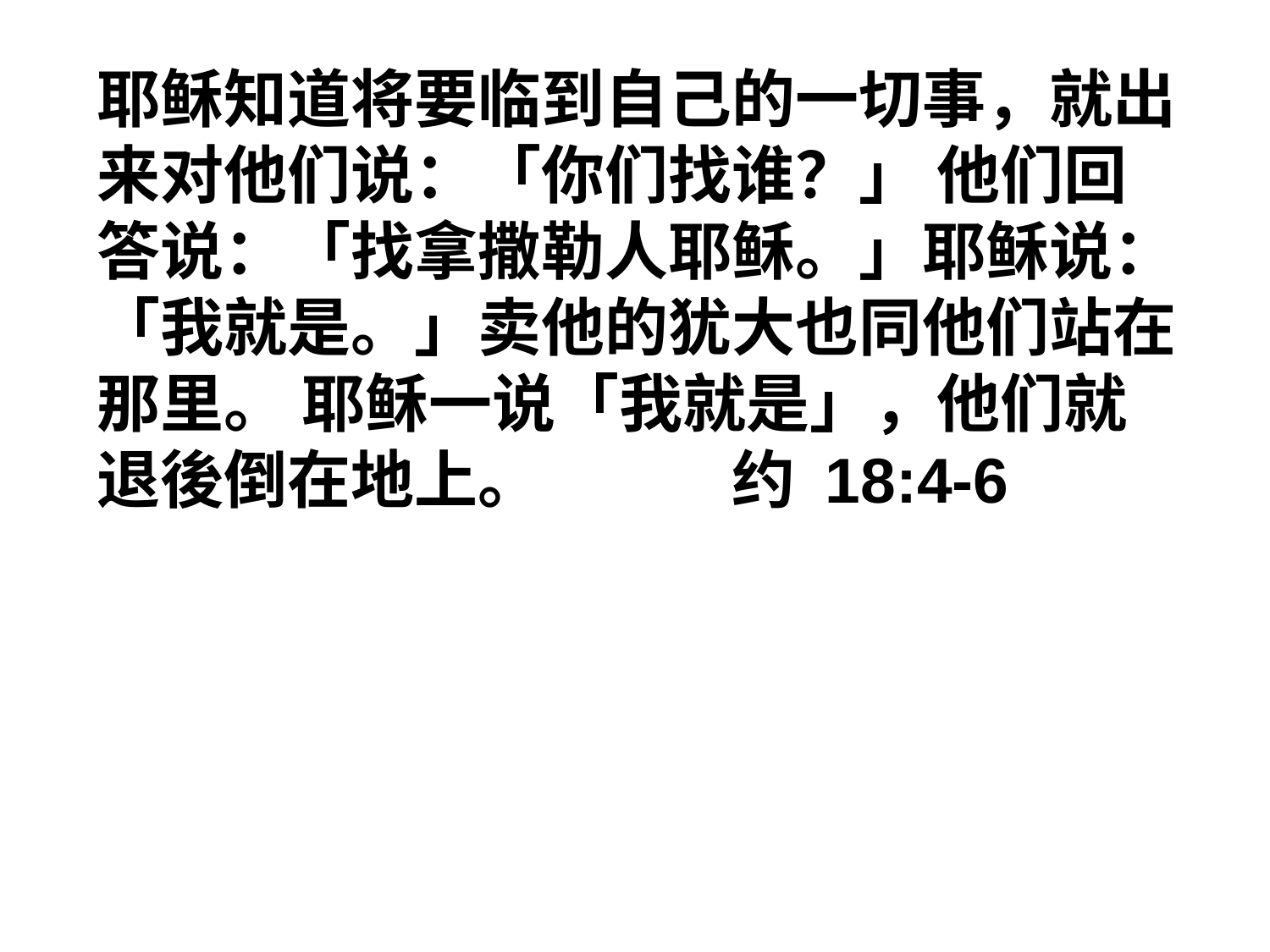

耶稣知道将要临到自己的一切事，就出来对他们说：「你们找谁？」 他们回答说：「找拿撒勒人耶稣。」耶稣说：「我就是。」卖他的犹大也同他们站在那里。 耶稣一说「我就是」，他们就退後倒在地上。		约 18:4-6